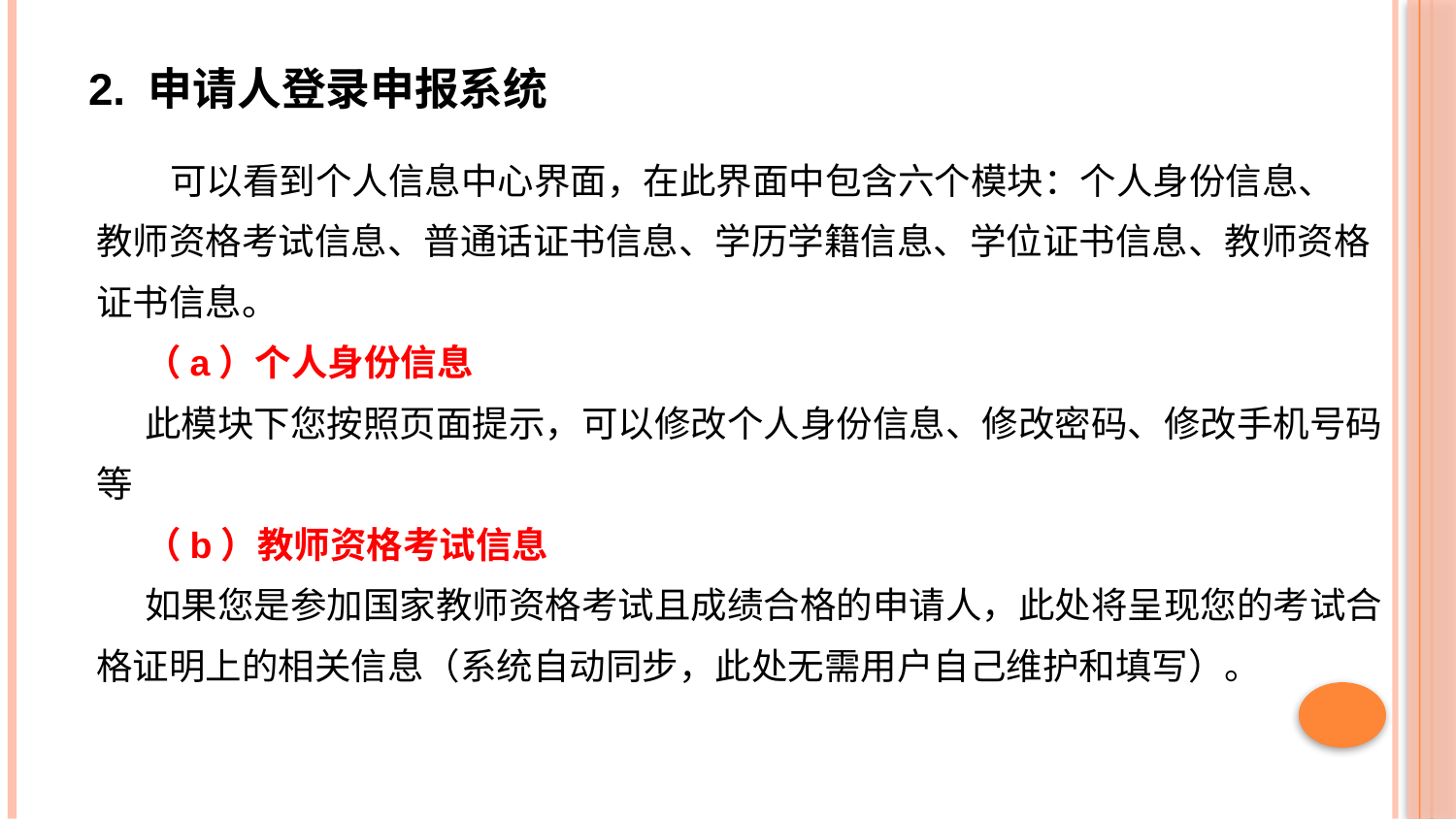

2. 申请人登录申报系统
  可以看到个人信息中心界面，在此界面中包含六个模块：个人身份信息、   教师资格考试信息、普通话证书信息、学历学籍信息、学位证书信息、教师资格证书信息。
（a）个人身份信息
此模块下您按照页面提示，可以修改个人身份信息、修改密码、修改手机号码等
（b）教师资格考试信息
如果您是参加国家教师资格考试且成绩合格的申请人，此处将呈现您的考试合格证明上的相关信息（系统自动同步，此处无需用户自己维护和填写）。